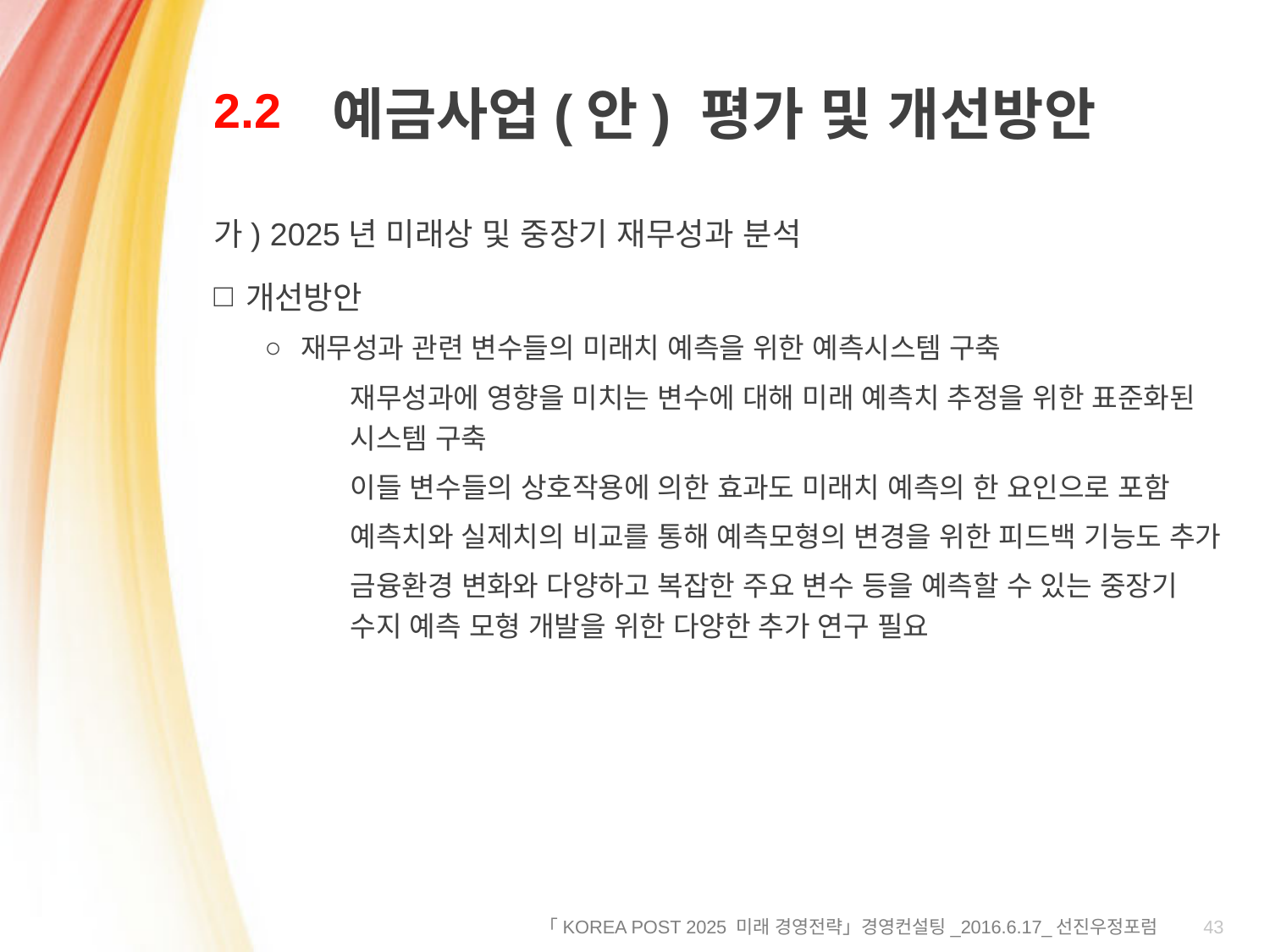

# 2.2
예금사업(안) 평가 및 개선방안
가) 2025년 미래상 및 중장기 재무성과 분석
개선방안
재무성과 관련 변수들의 미래치 예측을 위한 예측시스템 구축
재무성과에 영향을 미치는 변수에 대해 미래 예측치 추정을 위한 표준화된 시스템 구축
이들 변수들의 상호작용에 의한 효과도 미래치 예측의 한 요인으로 포함
예측치와 실제치의 비교를 통해 예측모형의 변경을 위한 피드백 기능도 추가
금융환경 변화와 다양하고 복잡한 주요 변수 등을 예측할 수 있는 중장기 수지 예측 모형 개발을 위한 다양한 추가 연구 필요
43